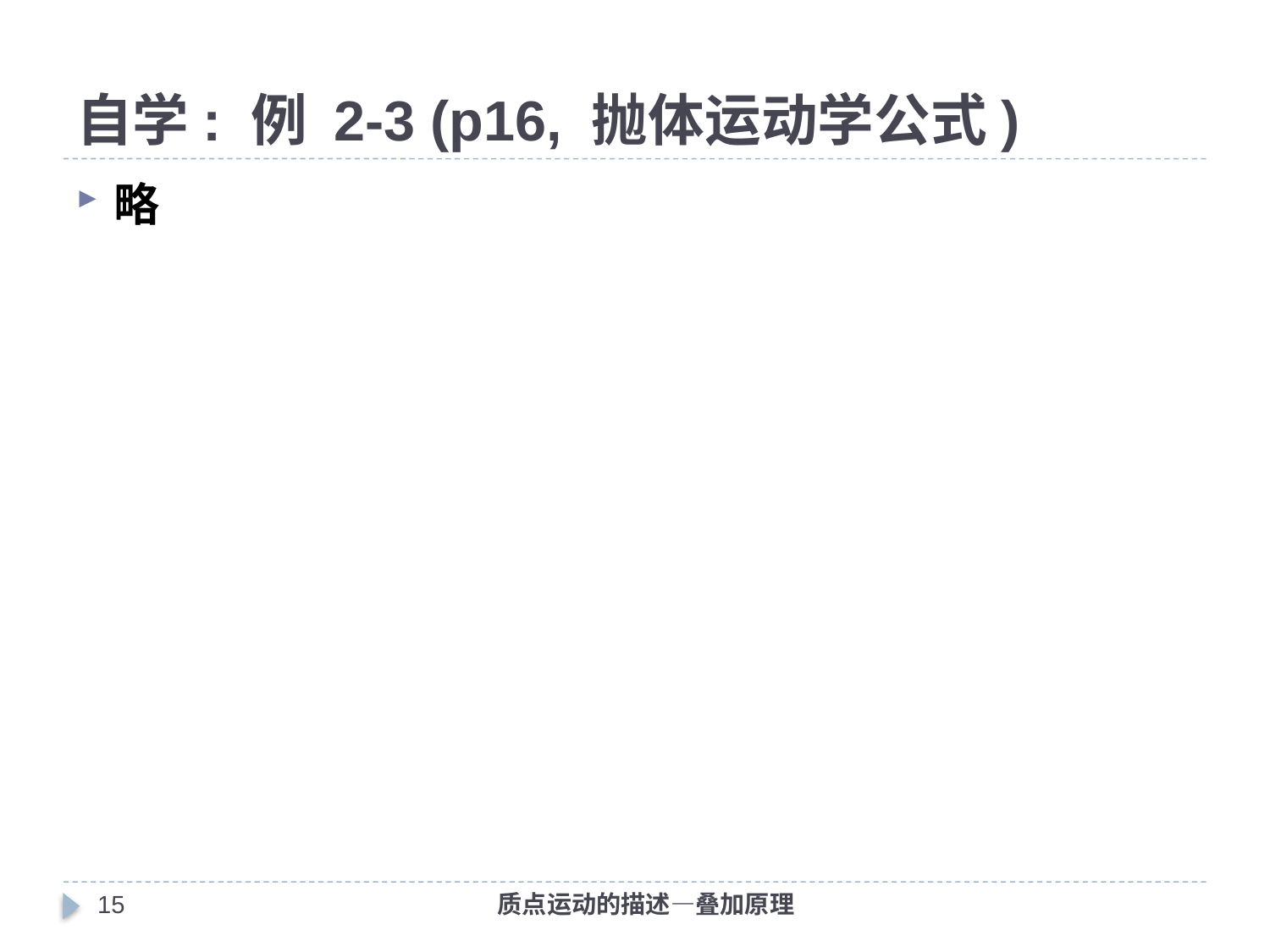

# 自学: 例 2-3 (p16, 抛体运动学公式)
略

15
质点运动的描述—叠加原理